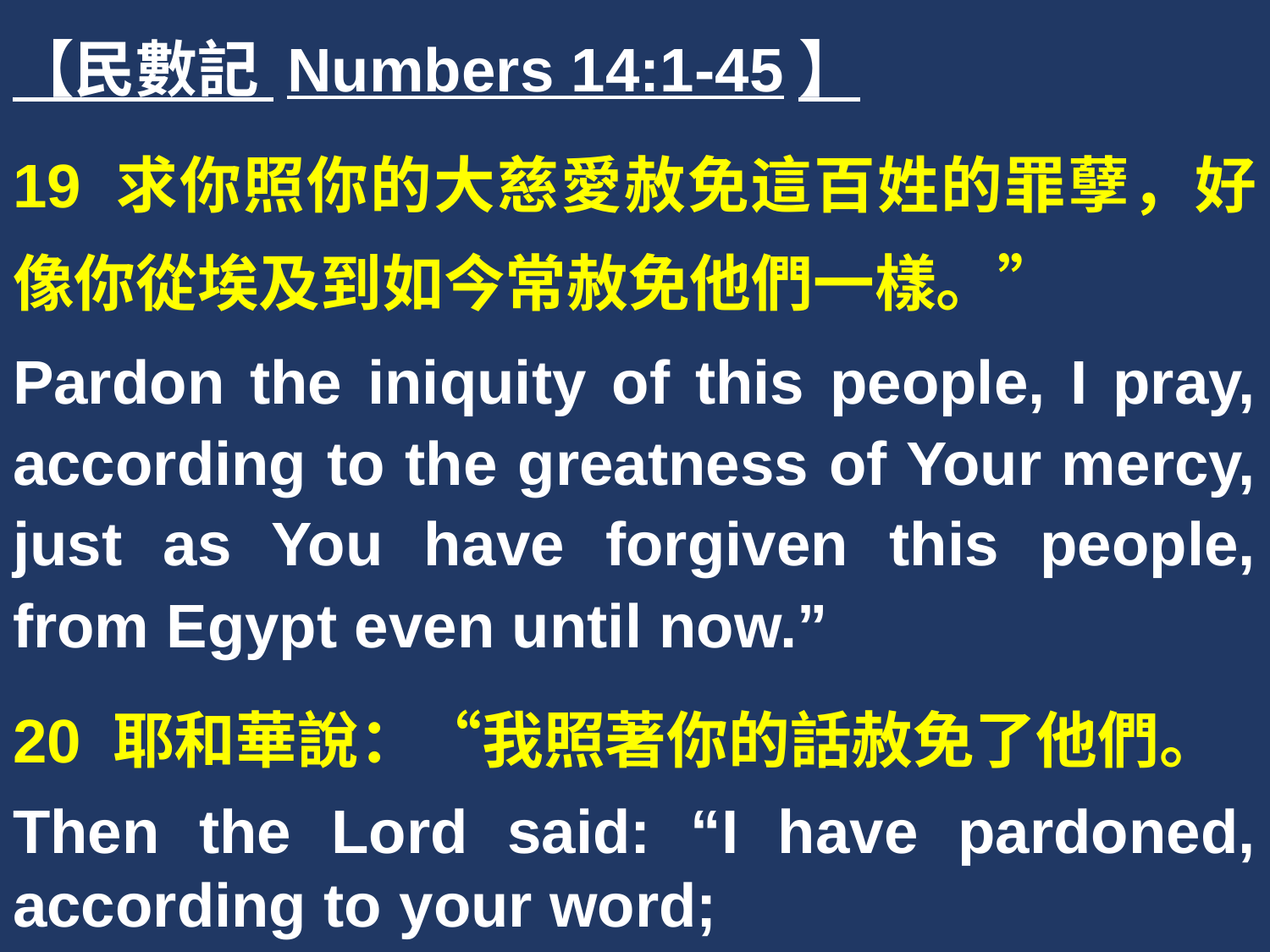

【民數記 Numbers 14:1-45】
19 求你照你的大慈愛赦免這百姓的罪孽，好像你從埃及到如今常赦免他們一樣。”
Pardon the iniquity of this people, I pray, according to the greatness of Your mercy, just as You have forgiven this people, from Egypt even until now.”
20 耶和華說：“我照著你的話赦免了他們。
Then the Lord said: “I have pardoned, according to your word;